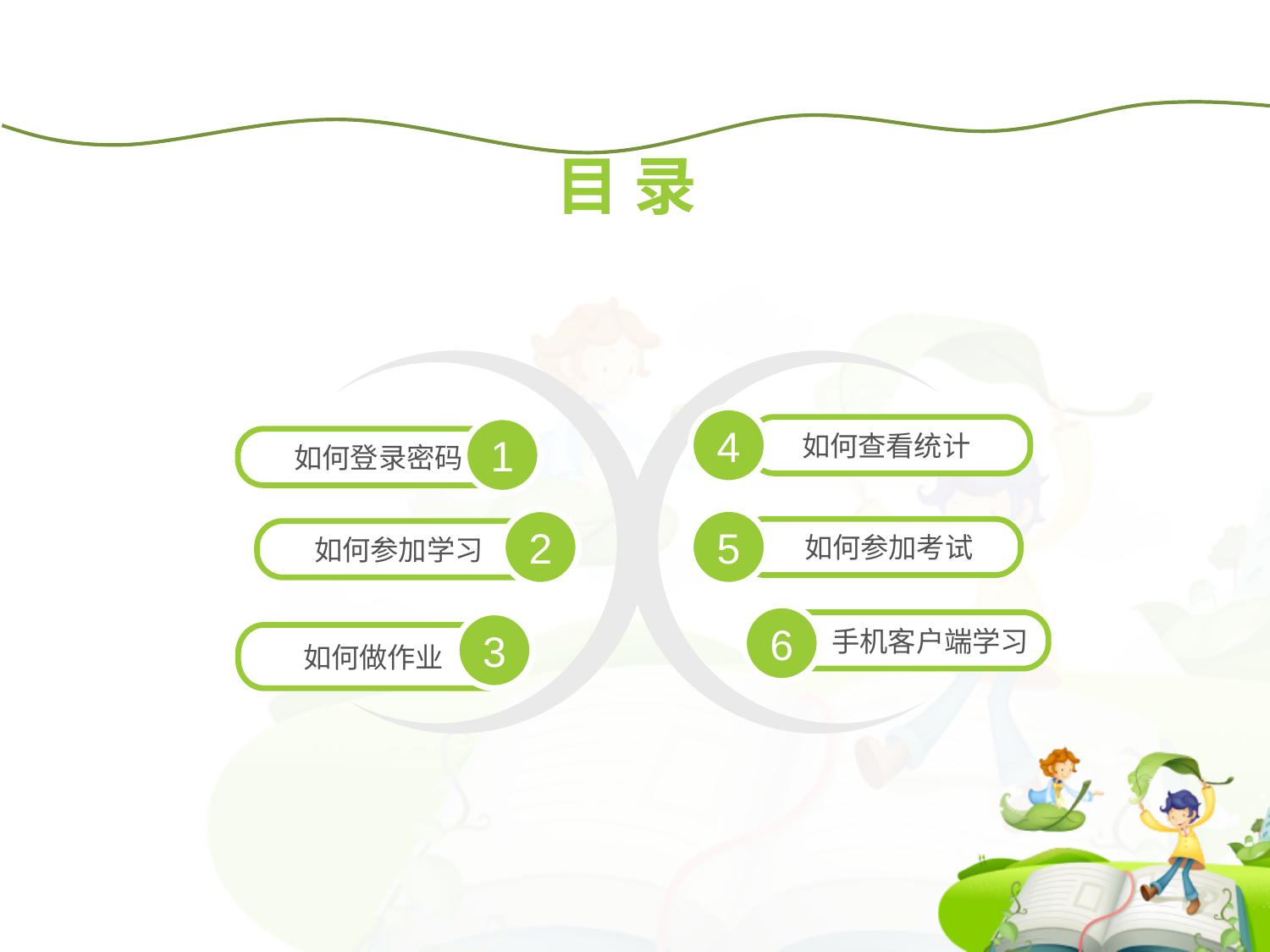

目 录

4
1
如何查看统计
如何登录密码
5
2
如何参加考试
如何参加学习
6
3
手机客户端学习
如何做作业